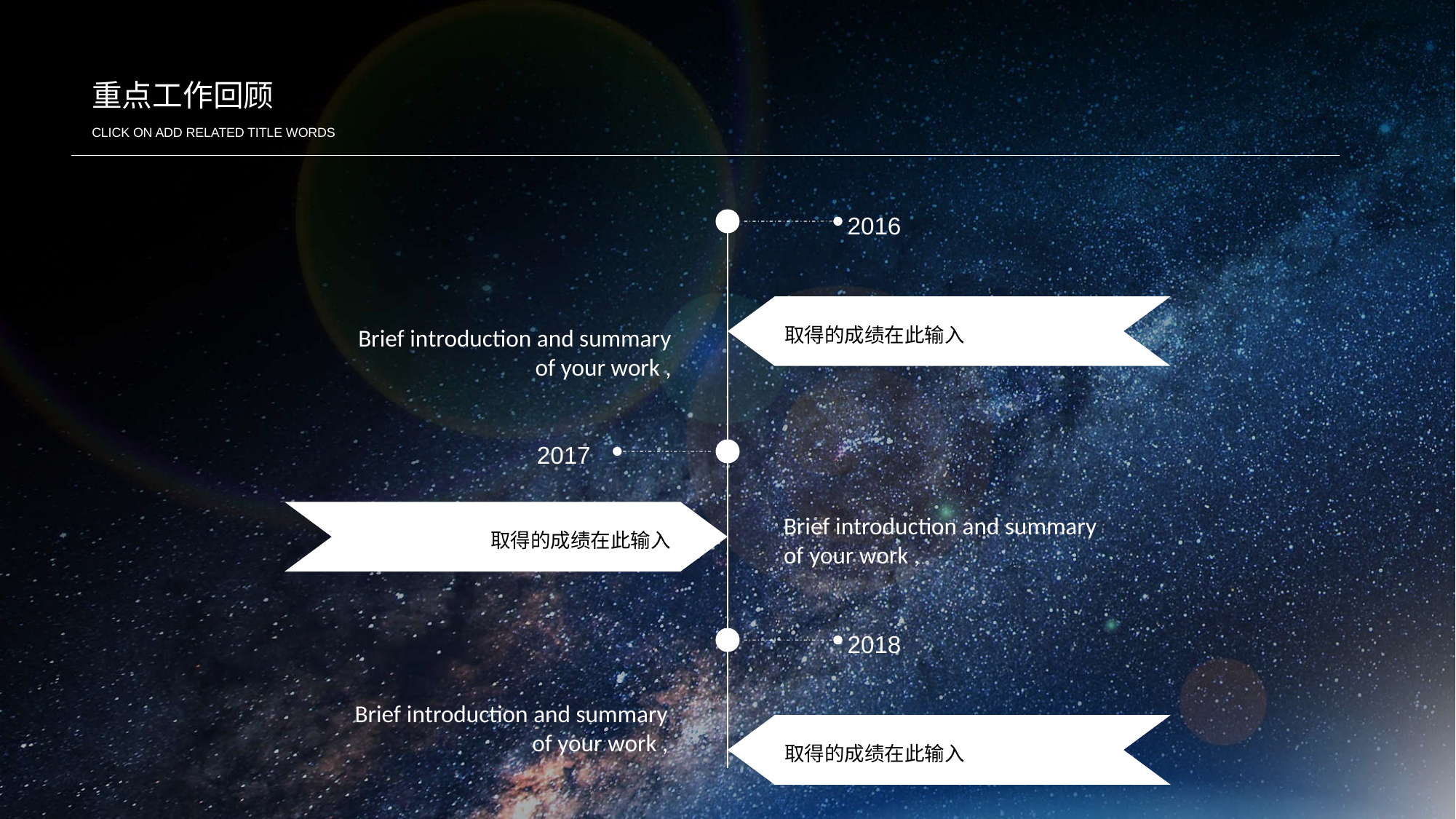

重点工作回顾

CLICK ON ADD RELATED TITLE WORDS
2016

取得的成绩在此输入

Brief introduction and summary of your work ,

2017

Brief introduction and summary of your work ,

取得的成绩在此输入
2018

取得的成绩在此输入

Brief introduction and summary of your work ,